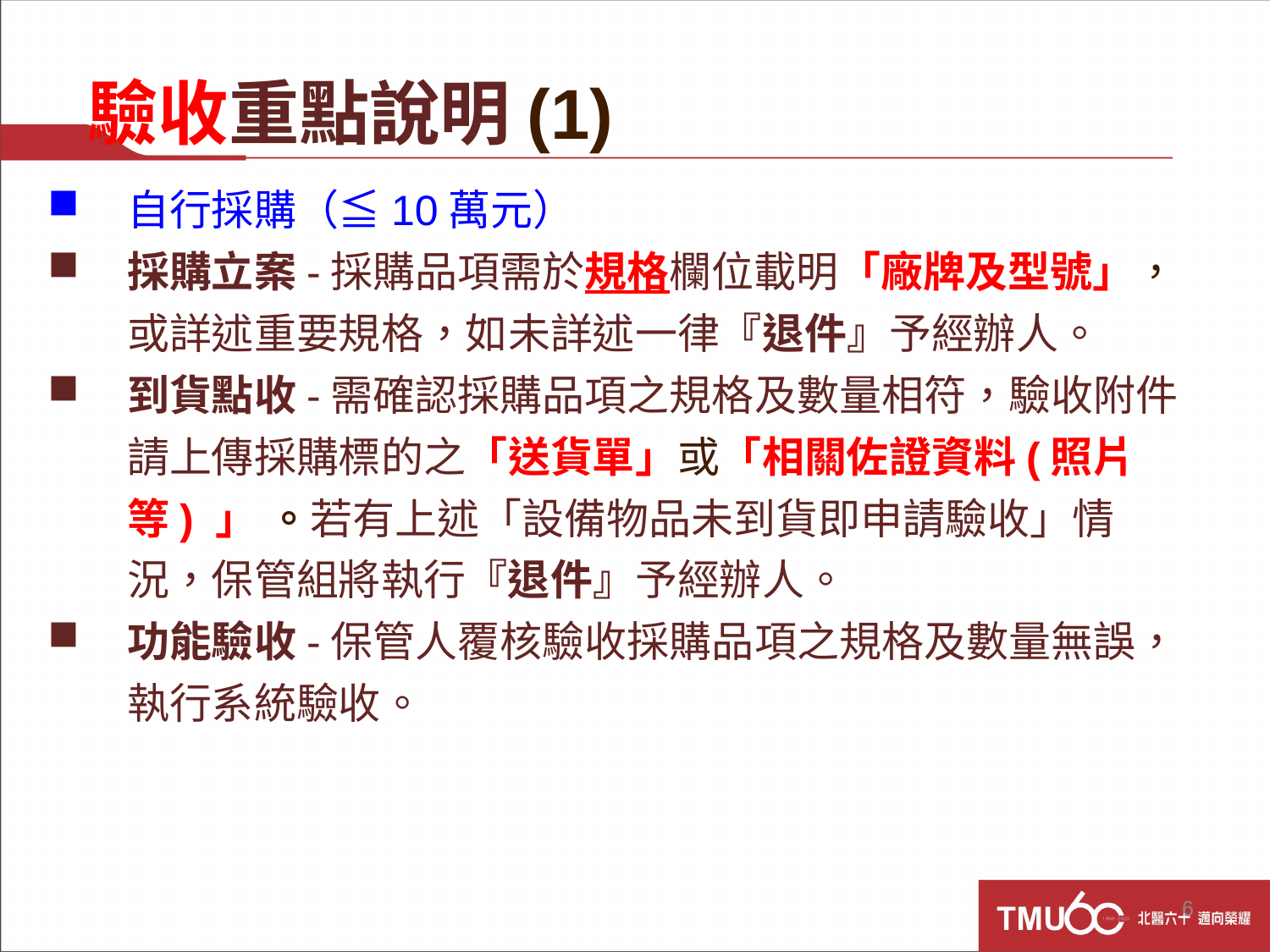

驗收重點說明(1)
自行採購（≦10萬元）
採購立案-採購品項需於規格欄位載明「廠牌及型號」，或詳述重要規格，如未詳述一律『退件』予經辦人。
到貨點收-需確認採購品項之規格及數量相符，驗收附件請上傳採購標的之「送貨單」或「相關佐證資料(照片等) 」 。若有上述「設備物品未到貨即申請驗收」情況，保管組將執行『退件』予經辦人。
功能驗收-保管人覆核驗收採購品項之規格及數量無誤，執行系統驗收。
6